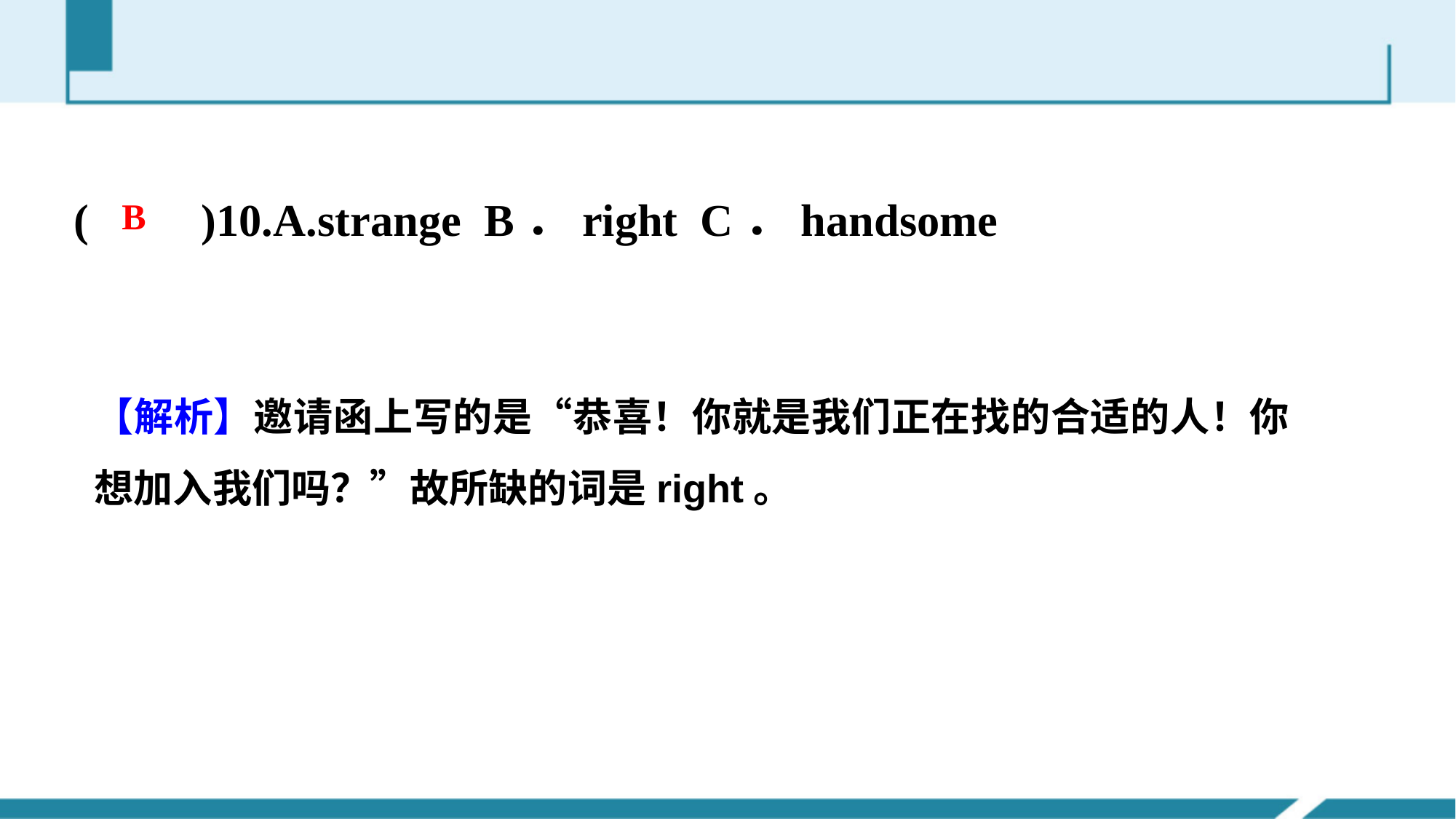

(　　)10.A.strange  B．right  C．handsome
B
【解析】邀请函上写的是“恭喜！你就是我们正在找的合适的人！你想加入我们吗？”故所缺的词是right。